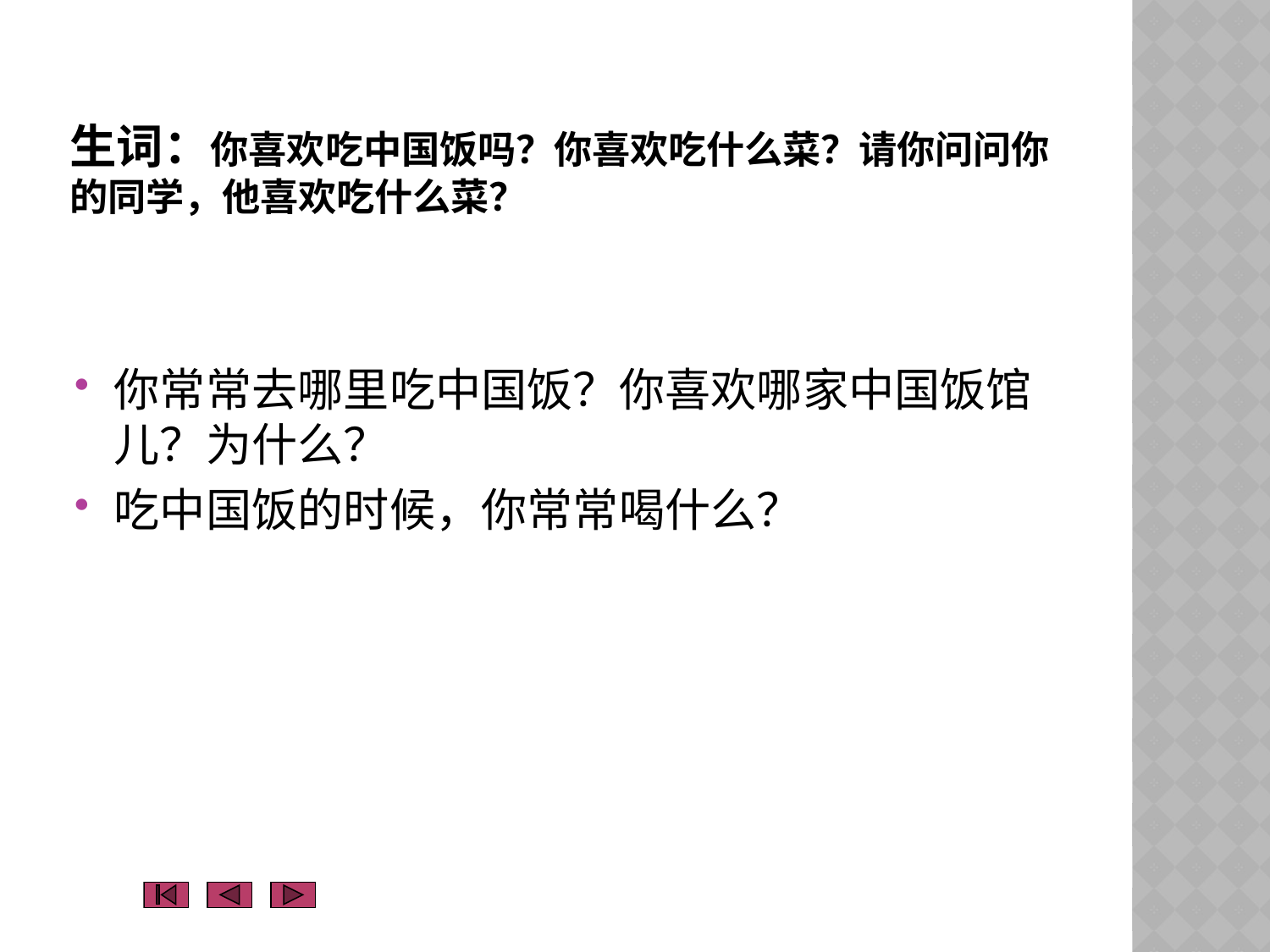

# 生词：你喜欢吃中国饭吗？你喜欢吃什么菜？请你问问你的同学，他喜欢吃什么菜？

你常常去哪里吃中国饭？你喜欢哪家中国饭馆儿？为什么？
吃中国饭的时候，你常常喝什么？